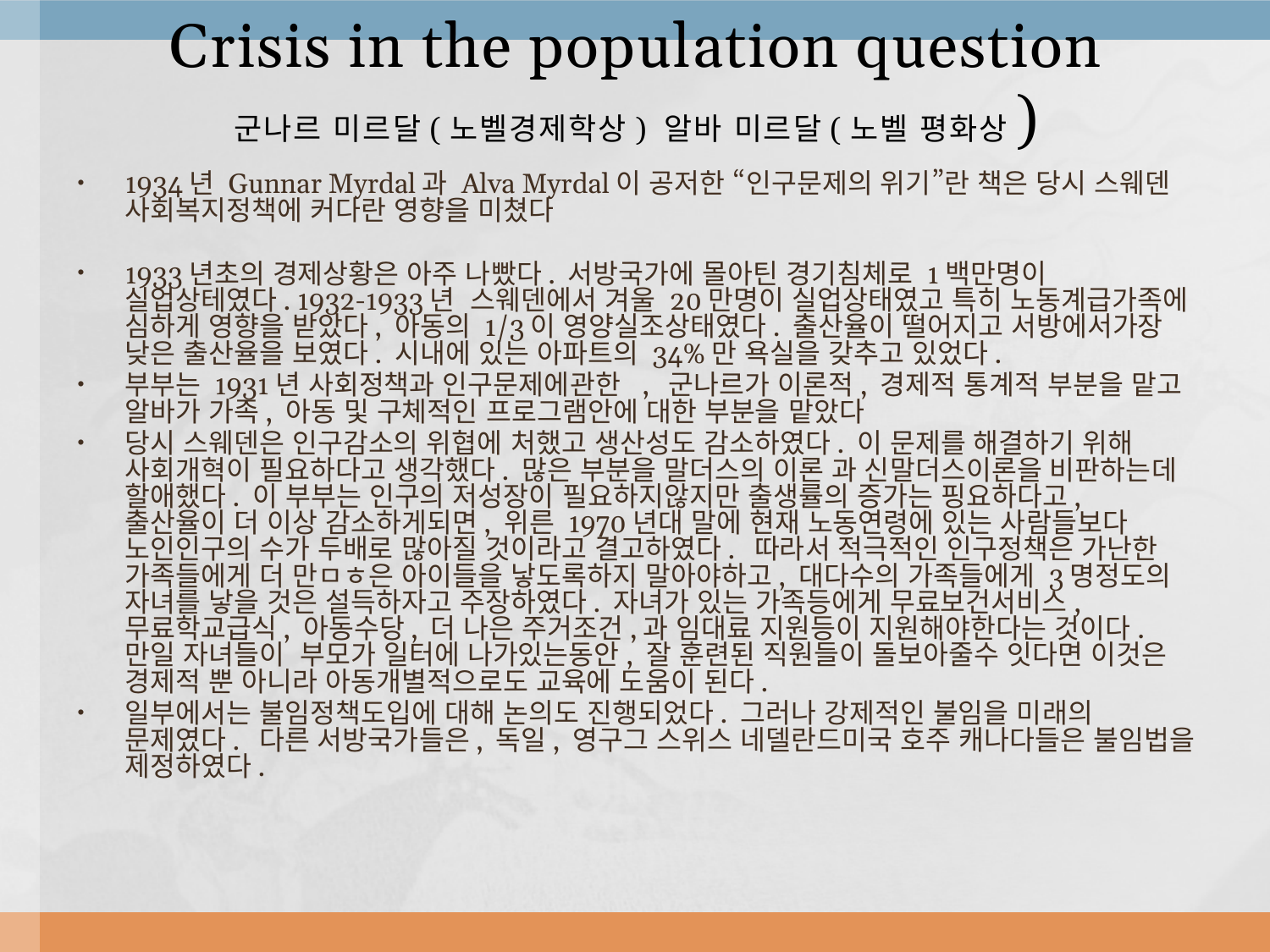

# Crisis in the population question 군나르 미르달(노벨경제학상) 알바 미르달(노벨 평화상)
1934년 Gunnar Myrdal과 Alva Myrdal이 공저한 “인구문제의 위기”란 책은 당시 스웨덴 사회복지정책에 커다란 영향을 미쳤다

1933년초의 경제상황은 아주 나빴다. 서방국가에 몰아틴 경기침체로 1백만명이 실업상테였다. 1932-1933년  스웨덴에서 겨울 20만명이 실업상태였고 특히 노동계급가족에 심하게 영향을 받았다, 아동의 1/3이 영양실조상태였다. 출산율이 떨어지고 서방에서가장  낮은 출산율을 보였다. 시내에 있는 아파트의 34%만 욕실을 갖추고 있었다.
부부는 1931년 사회정책과 인구문제에관한  ,  군나르가 이론적, 경제적 통계적 부분을 맡고 알바가 가족, 아동 및 구체적인 프로그램안에 대한 부분을 맡았다
당시 스웨덴은 인구감소의 위협에 처했고 생산성도 감소하였다. 이 문제를 해결하기 위해 사회개혁이 필요하다고 생각했다. 많은 부분을 말더스의 이론 과 신말더스이론을 비판하는데 할애했다. 이 부부는 인구의 저성장이 필요하지않지만 출생률의 증가는 핑요하다고, 출산율이 더 이상 감소하게되면, 위른 1970년대 말에 현재 노동연령에 있는 사람들보다 노인인구의 수가 두배로 많아질 것이라고 결고하였다.  따라서 적극적인 인구정책은 가난한 가족들에게 더 만ㅁㅎ은 아이들을 낳도록하지 말아야하고, 대다수의 가족들에게 3명정도의 자녀를 낳을 것은 설득하자고 주장하였다. 자녀가 있는 가족등에게 무료보건서비스, 무료학교급식, 아동수당, 더 나은 주거조건,과 임대료 지원등이 지원해야한다는 것이다. 만일 자녀들이  부모가 일터에 나가있는동안, 잘 훈련된 직원들이 돌보아줄수 잇다면 이것은 경제적 뿐 아니라 아동개별적으로도 교육에 도움이 된다.
일부에서는 불임정책도입에 대해 논의도 진행되었다. 그러나 강제적인 불임을 미래의 문제였다.  다른 서방국가들은, 독일, 영구그 스위스 네델란드미국 호주 캐나다들은 불임법을 제정하였다.